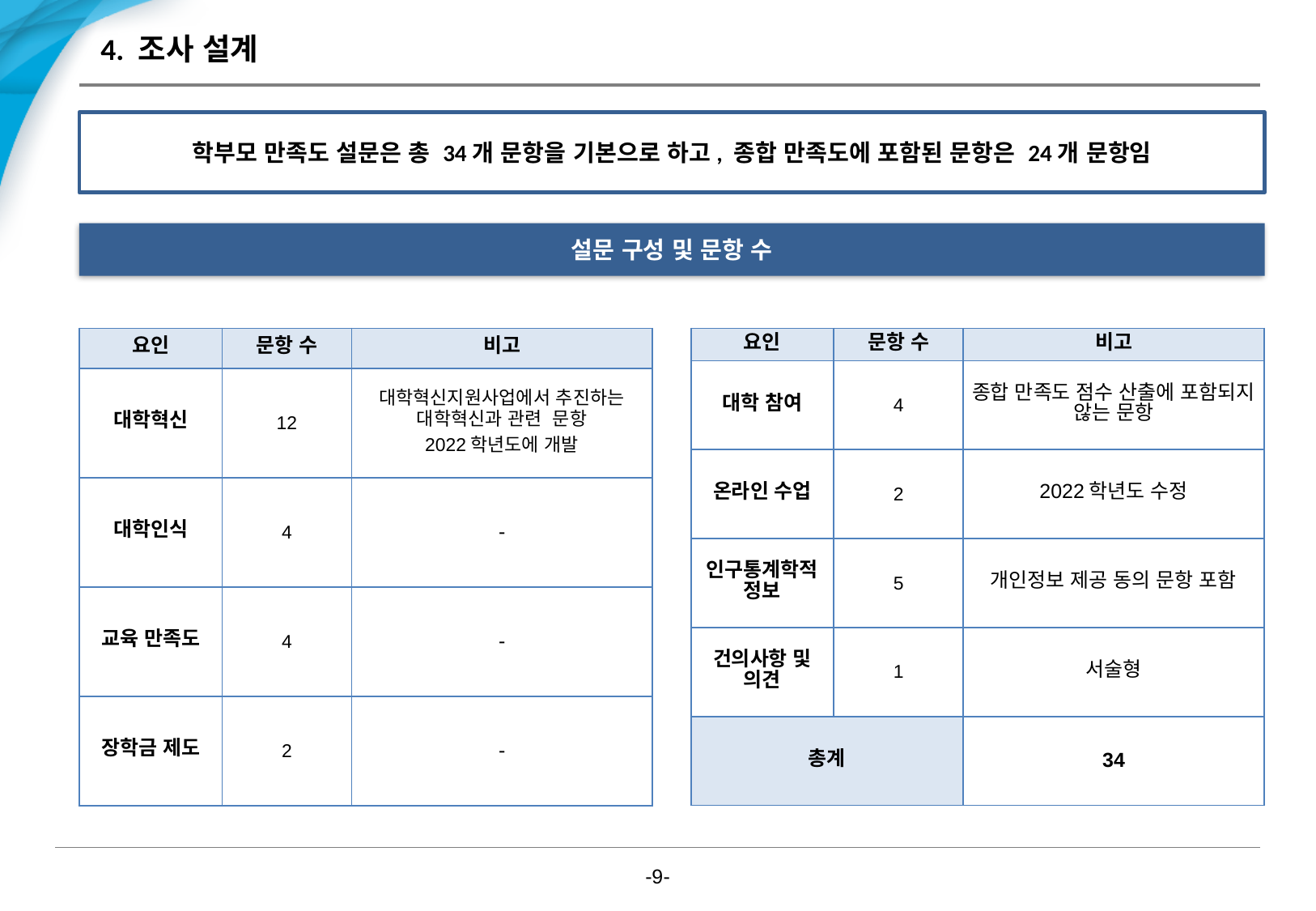

# 4. 조사 설계
학부모 만족도 설문은 총 34개 문항을 기본으로 하고, 종합 만족도에 포함된 문항은 24개 문항임
설문 구성 및 문항 수
| 요인 | 문항 수 | 비고 |
| --- | --- | --- |
| 대학혁신 | 12 | 대학혁신지원사업에서 추진하는 대학혁신과 관련 문항 2022학년도에 개발 |
| 대학인식 | 4 | - |
| 교육 만족도 | 4 | - |
| 장학금 제도 | 2 | - |
| 요인 | 문항 수 | 비고 |
| --- | --- | --- |
| 대학 참여 | 4 | 종합 만족도 점수 산출에 포함되지 않는 문항 |
| 온라인 수업 | 2 | 2022학년도 수정 |
| 인구통계학적 정보 | 5 | 개인정보 제공 동의 문항 포함 |
| 건의사항 및 의견 | 1 | 서술형 |
| 총계 |  | 34 |
-9-